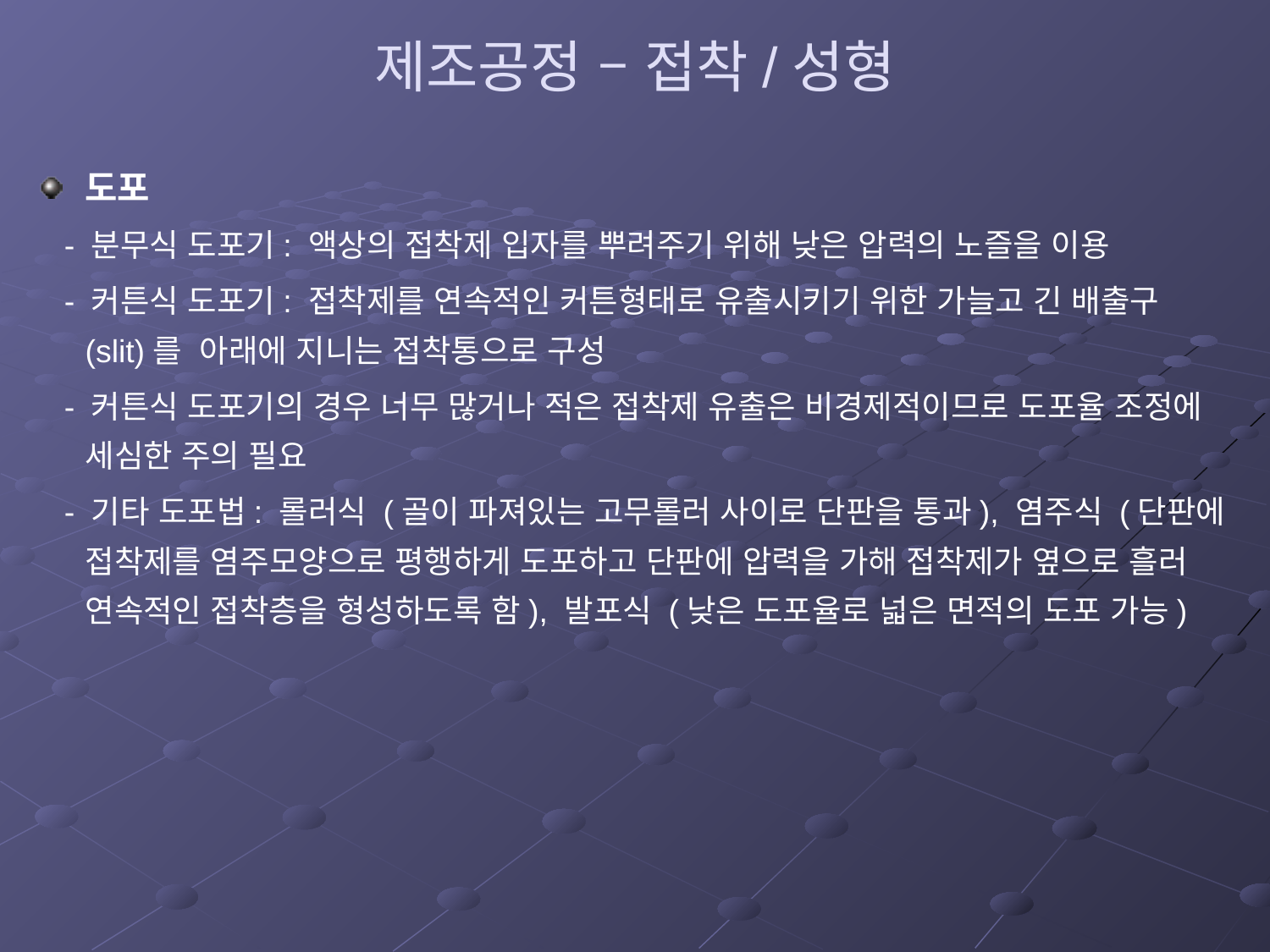

# 제조공정 – 접착/성형
도포
   - 분무식 도포기: 액상의 접착제 입자를 뿌려주기 위해 낮은 압력의 노즐을 이용
   - 커튼식 도포기: 접착제를 연속적인 커튼형태로 유출시키기 위한 가늘고 긴 배출구 (slit)를  아래에 지니는 접착통으로 구성
   - 커튼식 도포기의 경우 너무 많거나 적은 접착제 유출은 비경제적이므로 도포율 조정에 세심한 주의 필요
   - 기타 도포법: 롤러식 (골이 파져있는 고무롤러 사이로 단판을 통과), 염주식 (단판에 접착제를 염주모양으로 평행하게 도포하고 단판에 압력을 가해 접착제가 옆으로 흘러 연속적인 접착층을 형성하도록 함), 발포식 (낮은 도포율로 넓은 면적의 도포 가능)